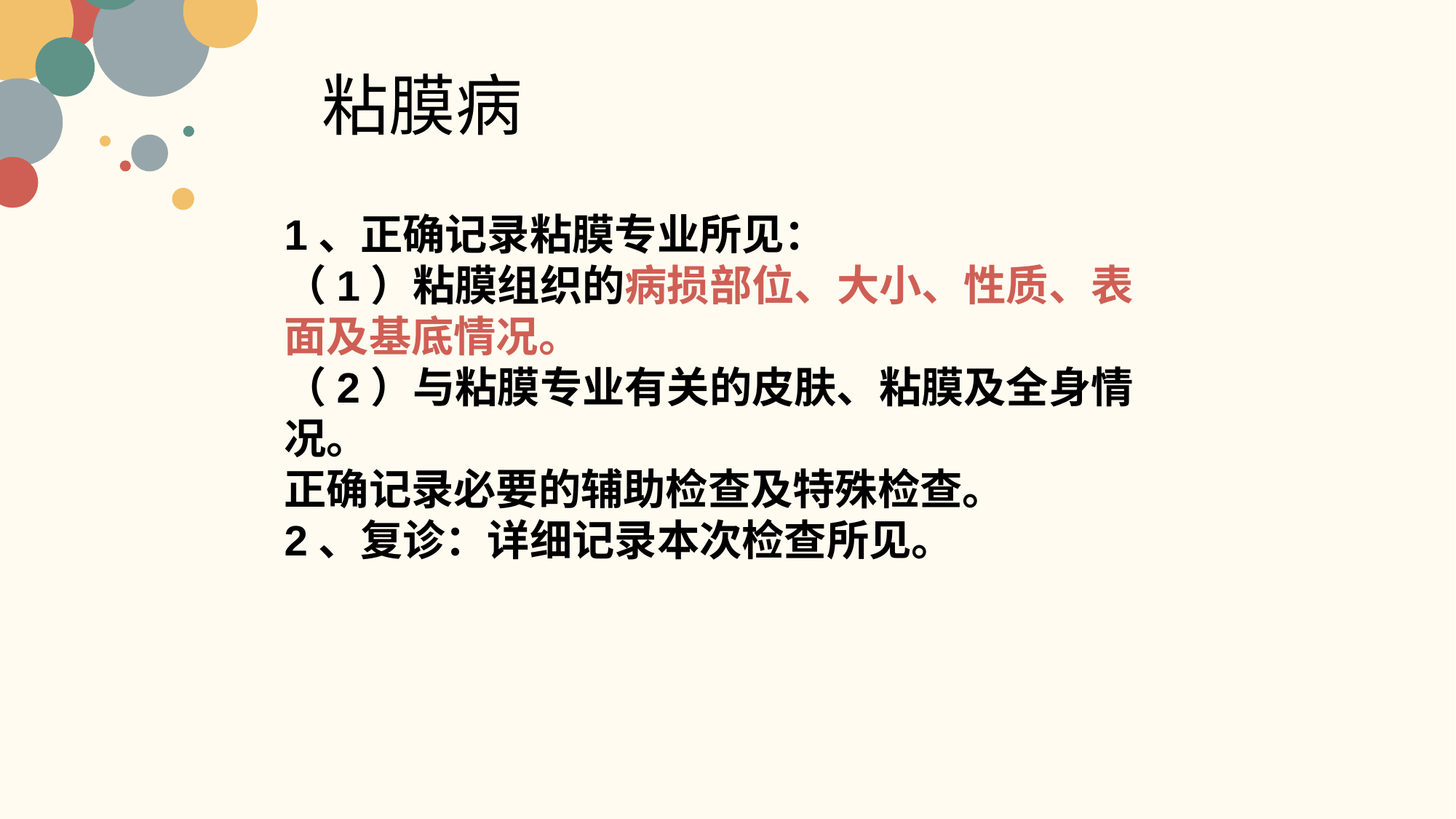

粘膜病
1、正确记录粘膜专业所见：
（1）粘膜组织的病损部位、大小、性质、表面及基底情况。
（2）与粘膜专业有关的皮肤、粘膜及全身情况。
正确记录必要的辅助检查及特殊检查。
2、复诊：详细记录本次检查所见。